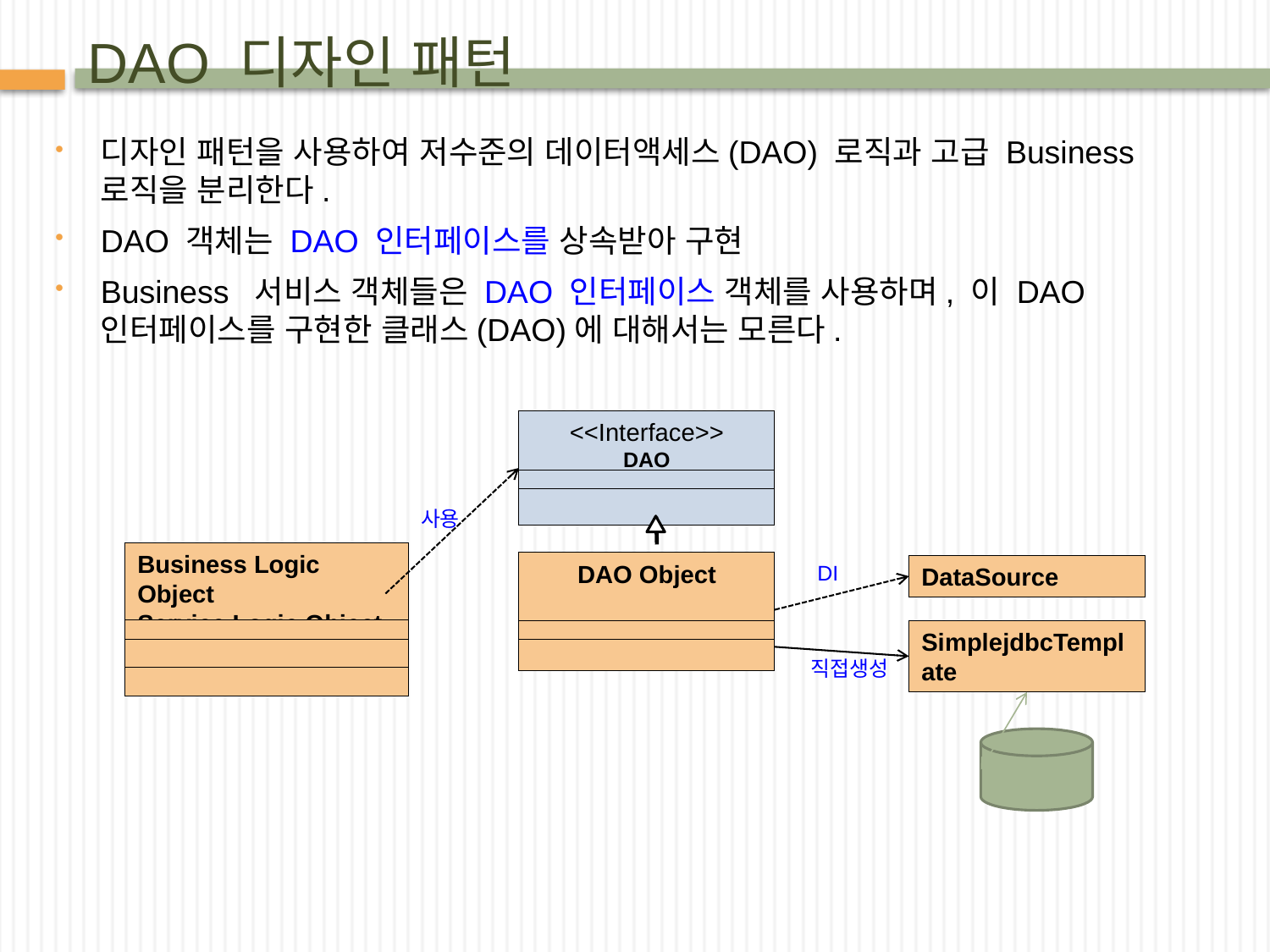

# DAO 디자인 패턴
디자인 패턴을 사용하여 저수준의 데이터액세스(DAO) 로직과 고급 Business  로직을 분리한다.
DAO 객체는 DAO 인터페이스를 상속받아 구현
Business  서비스 객체들은 DAO 인터페이스 객체를 사용하며, 이 DAO 인터페이스를 구현한 클래스(DAO)에 대해서는 모른다.

<<Interface>>
DAO

사용

Business Logic Object
Service Logic Object

DAO Object

DI
DataSource
SimplejdbcTemplate
직접생성